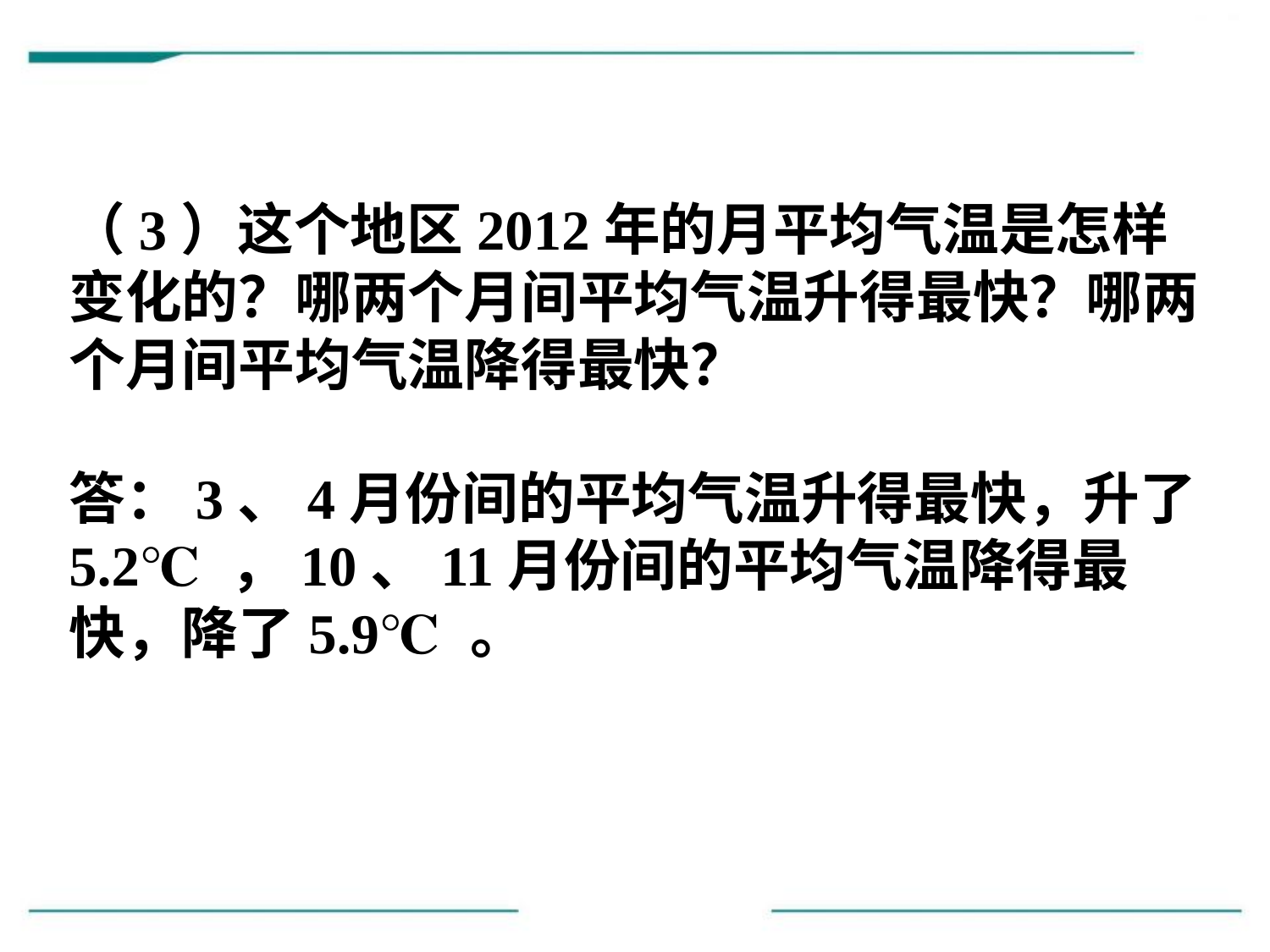

（3）这个地区2012年的月平均气温是怎样变化的？哪两个月间平均气温升得最快？哪两个月间平均气温降得最快？
答：3、4月份间的平均气温升得最快，升了5.2℃ ，10、11月份间的平均气温降得最快，降了5.9℃ 。